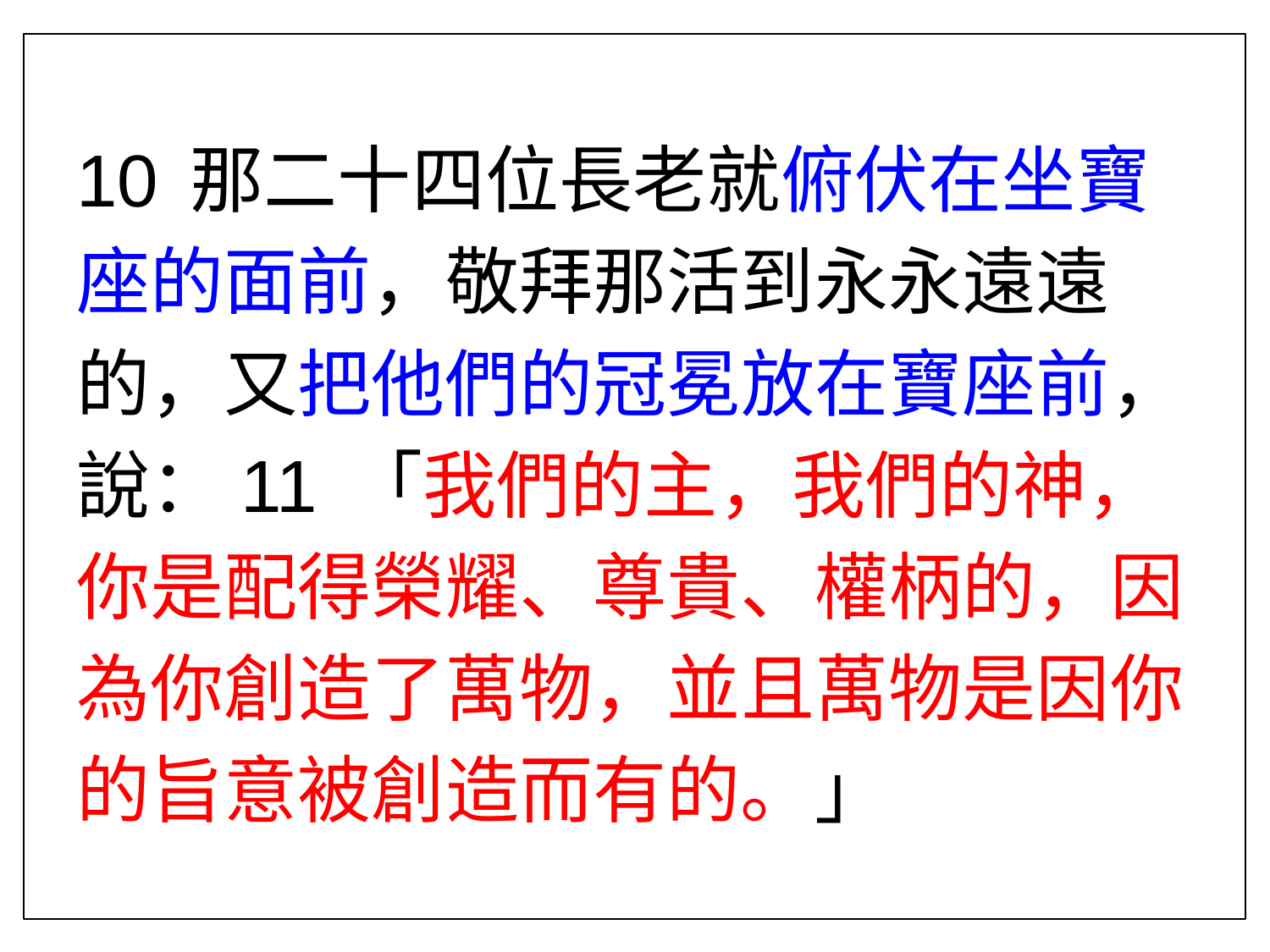

10 那二十四位長老就俯伏在坐寶座的面前，敬拜那活到永永遠遠的，又把他們的冠冕放在寶座前，說：11 「我們的主，我們的神，你是配得榮耀、尊貴、權柄的，因為你創造了萬物，並且萬物是因你的旨意被創造而有的。」